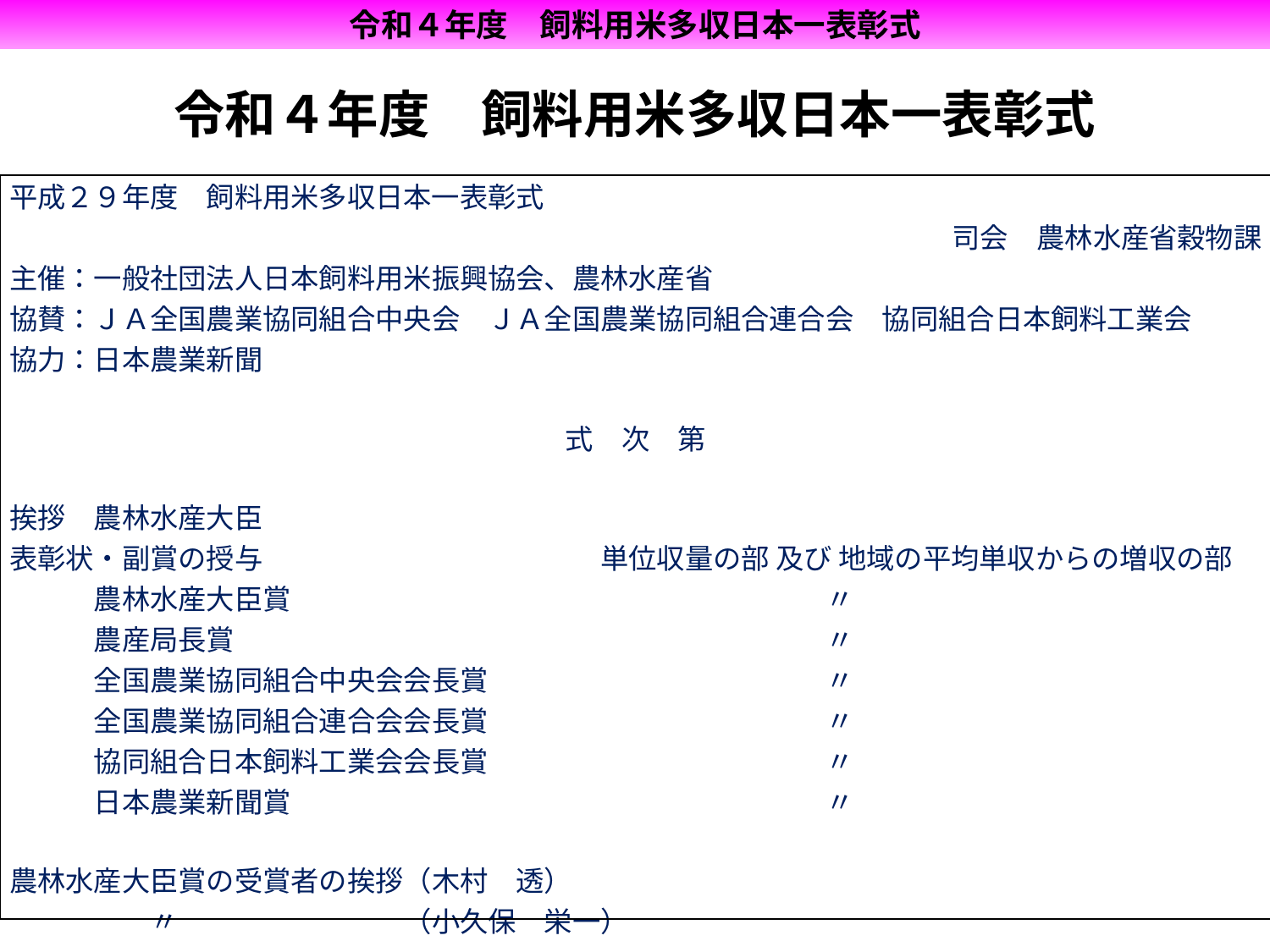

令和４年度　飼料用米多収日本一表彰式
令和４年度　飼料用米多収日本一表彰式
| 平成２９年度　飼料用米多収日本一表彰式 　　　　　　　　　　　　　　　　　　　　司会　農林水産省穀物課 主催：一般社団法人日本飼料用米振興協会、農林水産省 協賛：ＪＡ全国農業協同組合中央会　ＪＡ全国農業協同組合連合会　協同組合日本飼料工業会 協力：日本農業新聞 式　次　第 挨拶　農林水産大臣 表彰状・副賞の授与　　　　　　　　　　　　単位収量の部 及び 地域の平均単収からの増収の部 　　　農林水産大臣賞　　　　　　　　　　　　　　　　　　　〃 　　　農産局長賞　　　　　　　　　　　　　　　　　　　　　〃 　　　全国農業協同組合中央会会長賞　　　　　　　　　　　　〃 　　　全国農業協同組合連合会会長賞　　　　　　　　　　　　〃 　　　協同組合日本飼料工業会会長賞　　　　　　　　　　　　〃 　　　日本農業新聞賞　　　　　　　　　　　　　　　　　　　〃 農林水産大臣賞の受賞者の挨拶（木村　透） 　　　　　〃　　　　　　　　（小久保　栄一） 全体撮影：授与者及び受賞者 |
| --- |